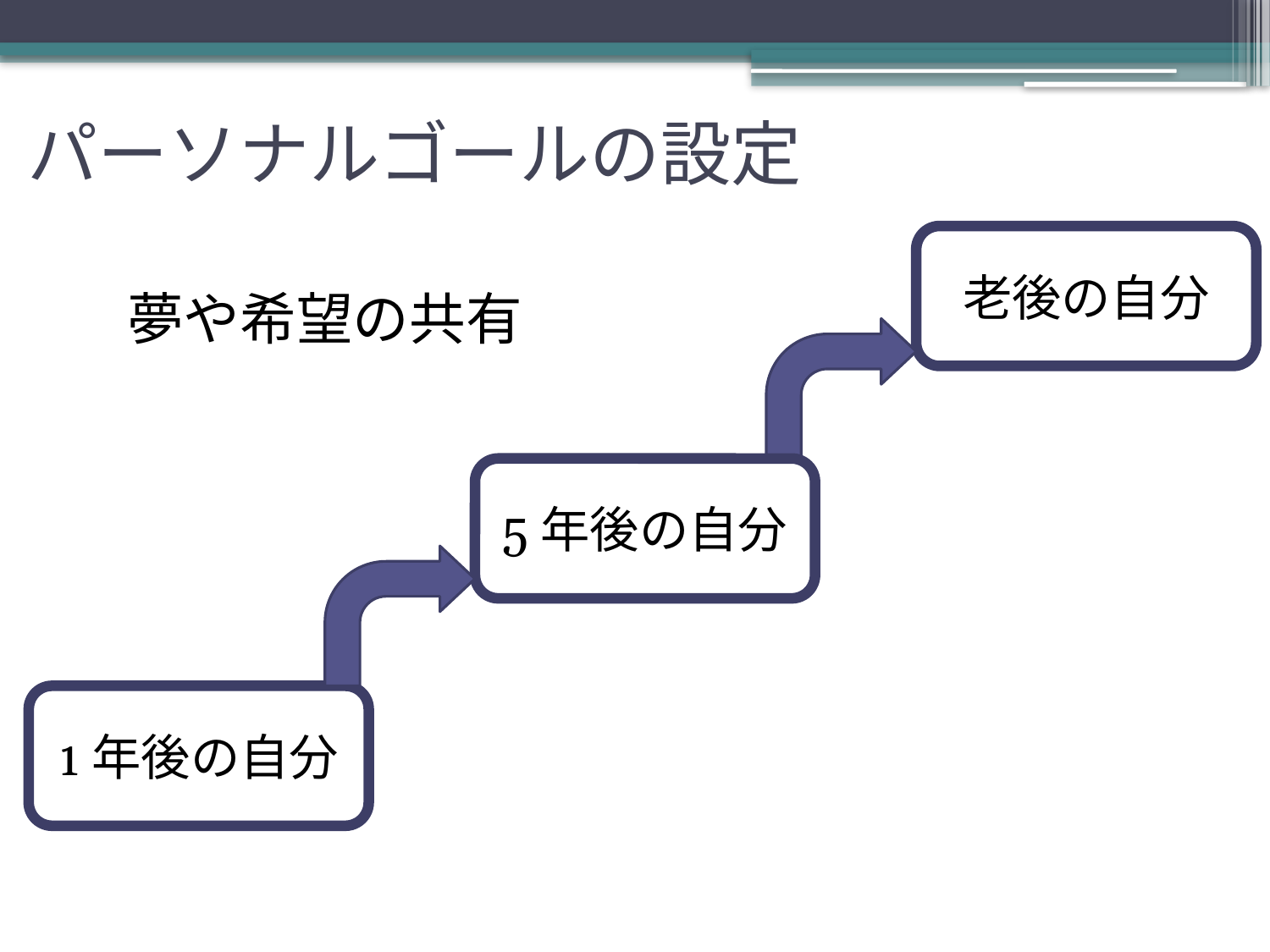

# パーソナルゴールの設定
老後の自分
夢や希望の共有

5年後の自分

1年後の自分